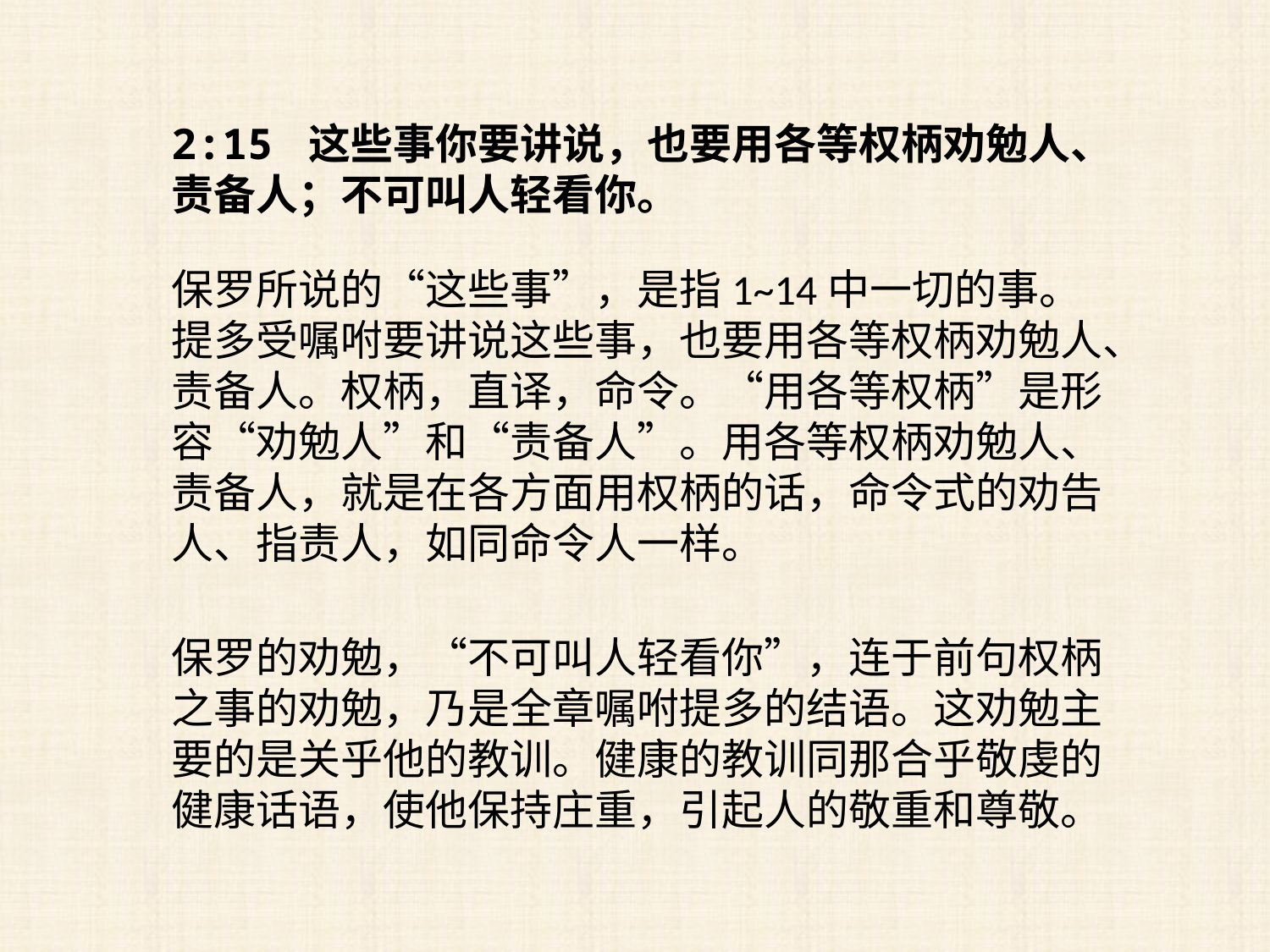

2:15 这些事你要讲说，也要用各等权柄劝勉人、责备人；不可叫人轻看你。
保罗所说的“这些事”，是指1~14中一切的事。提多受嘱咐要讲说这些事，也要用各等权柄劝勉人、责备人。权柄，直译，命令。“用各等权柄”是形容“劝勉人”和“责备人”。用各等权柄劝勉人、责备人，就是在各方面用权柄的话，命令式的劝告人、指责人，如同命令人一样。
保罗的劝勉，“不可叫人轻看你”，连于前句权柄之事的劝勉，乃是全章嘱咐提多的结语。这劝勉主要的是关乎他的教训。健康的教训同那合乎敬虔的健康话语，使他保持庄重，引起人的敬重和尊敬。